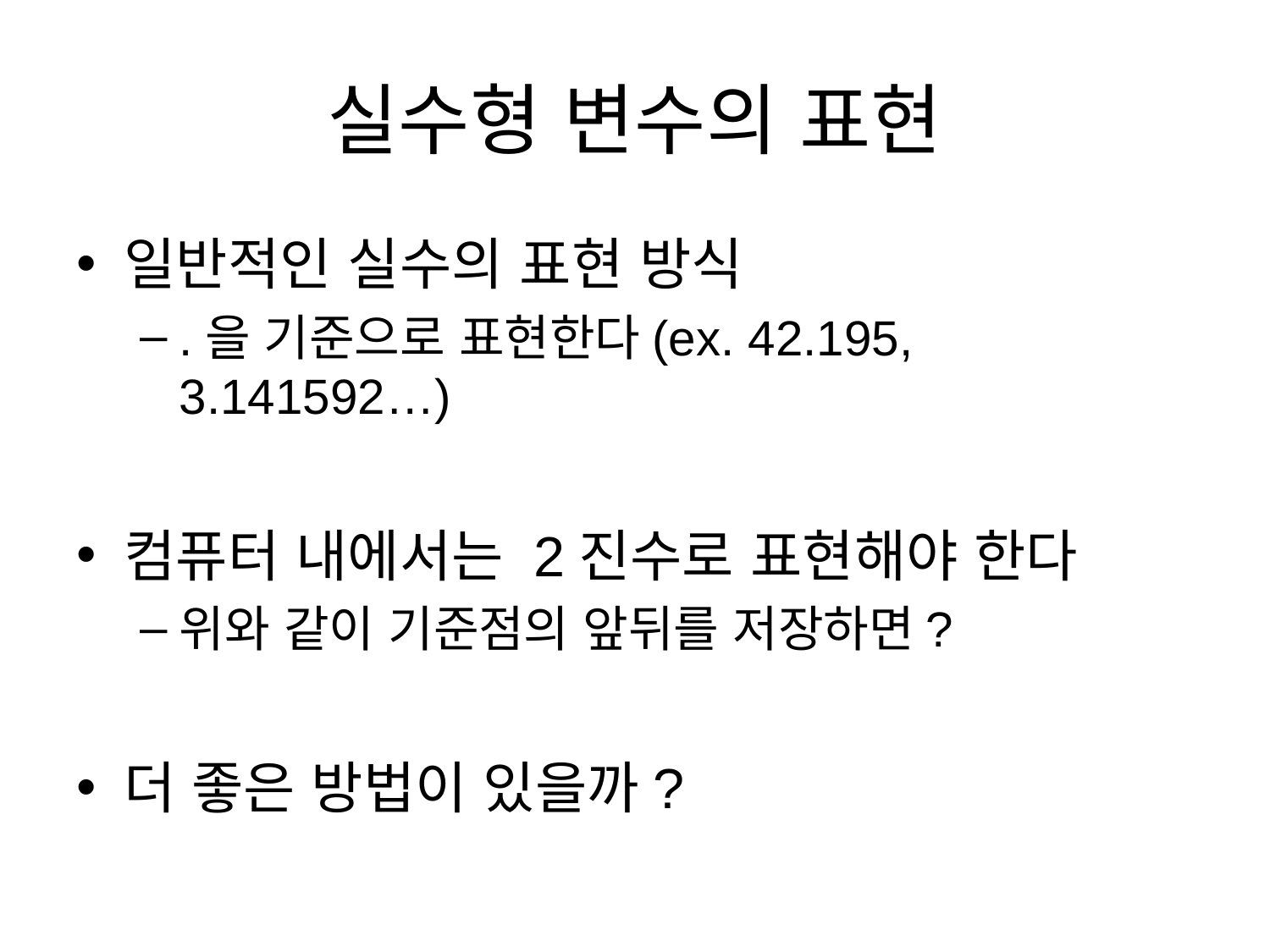

# 실수형 변수의 표현
일반적인 실수의 표현 방식
.을 기준으로 표현한다(ex. 42.195, 3.141592…)

컴퓨터 내에서는 2진수로 표현해야 한다
위와 같이 기준점의 앞뒤를 저장하면?

더 좋은 방법이 있을까?